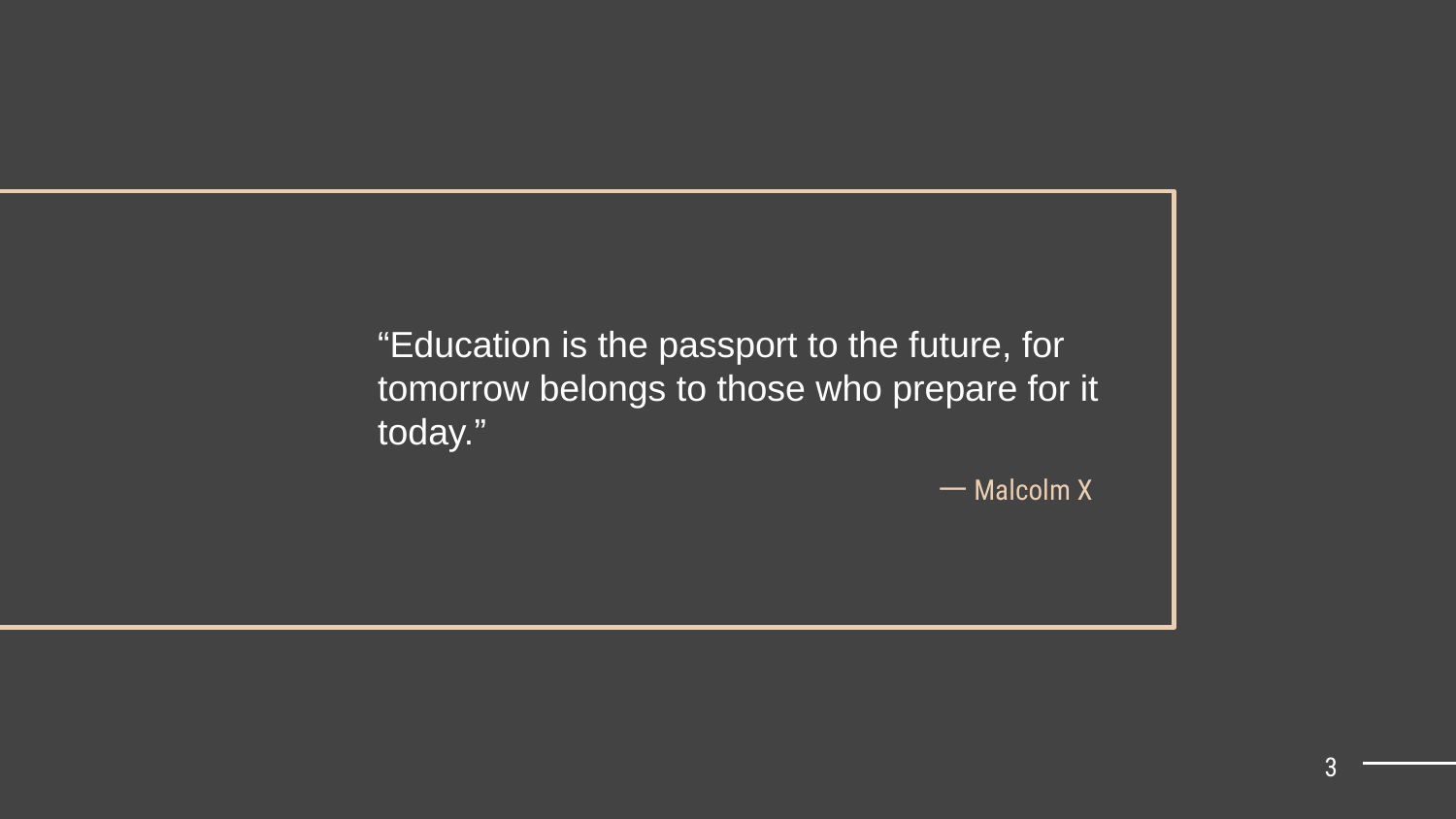

“Education is the passport to the future, for tomorrow belongs to those who prepare for it today.”
# 一Malcolm X
3